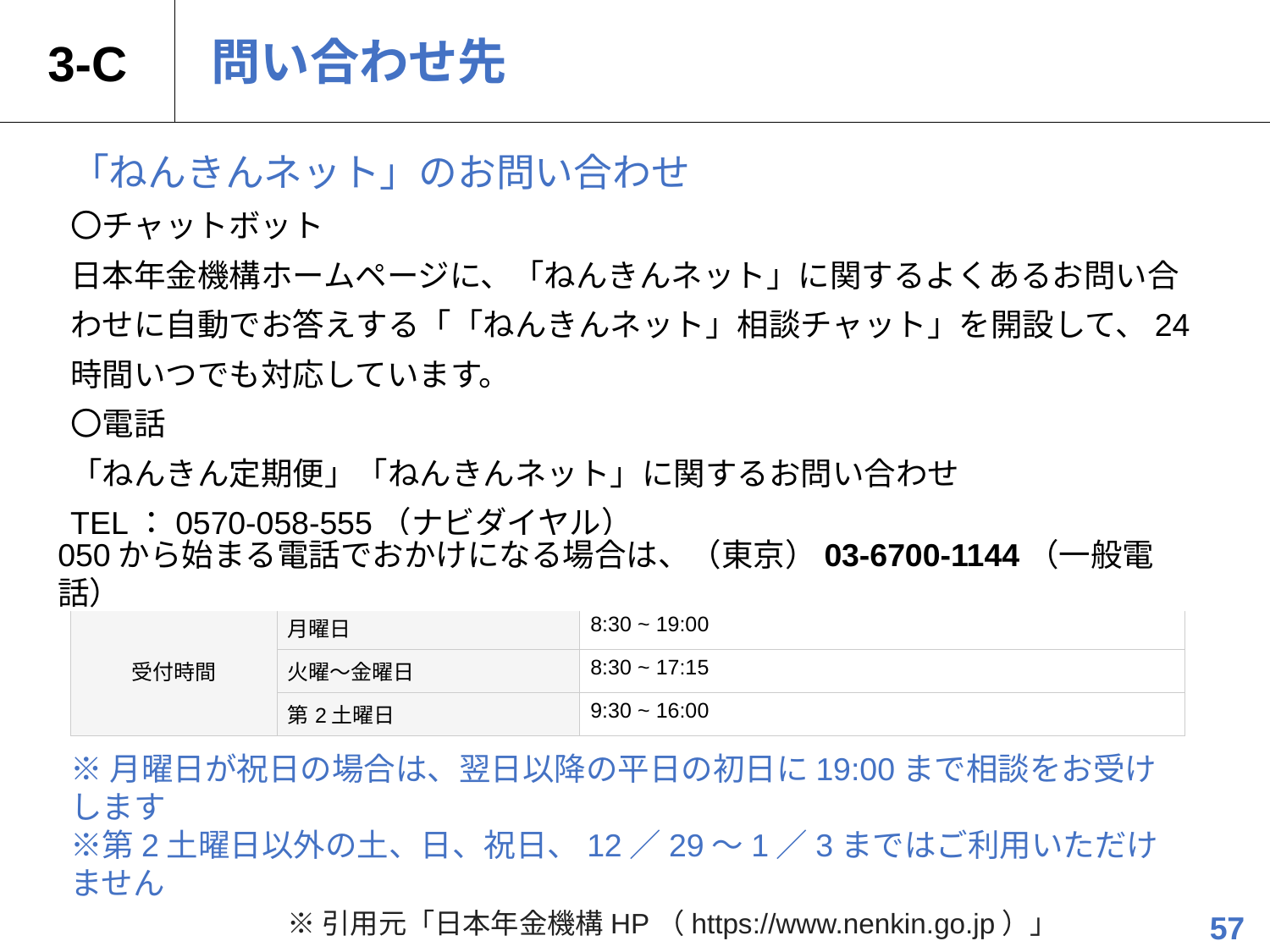

# 3-C
問い合わせ先
「ねんきんネット」のお問い合わせ
〇チャットボット
日本年金機構ホームページに、「ねんきんネット」に関するよくあるお問い合わせに自動でお答えする「「ねんきんネット」相談チャット」を開設して、24時間いつでも対応しています。
〇電話
「ねんきん定期便」「ねんきんネット」に関するお問い合わせ
TEL：0570-058-555（ナビダイヤル）

050から始まる電話でおかけになる場合は、（東京）03-6700-1144（一般電話）
| 受付時間 | 月曜日 | 8:30 ~ 19:00 |
| --- | --- | --- |
|  | 火曜～金曜日 | 8:30 ~ 17:15 |
|  | 第2土曜日 | 9:30 ~ 16:00 |
※月曜日が祝日の場合は、翌日以降の平日の初日に19:00まで相談をお受けします
※第2土曜日以外の土、日、祝日、12／29～1／3まではご利用いただけません
※引用元「日本年金機構HP（https://www.nenkin.go.jp）」
57